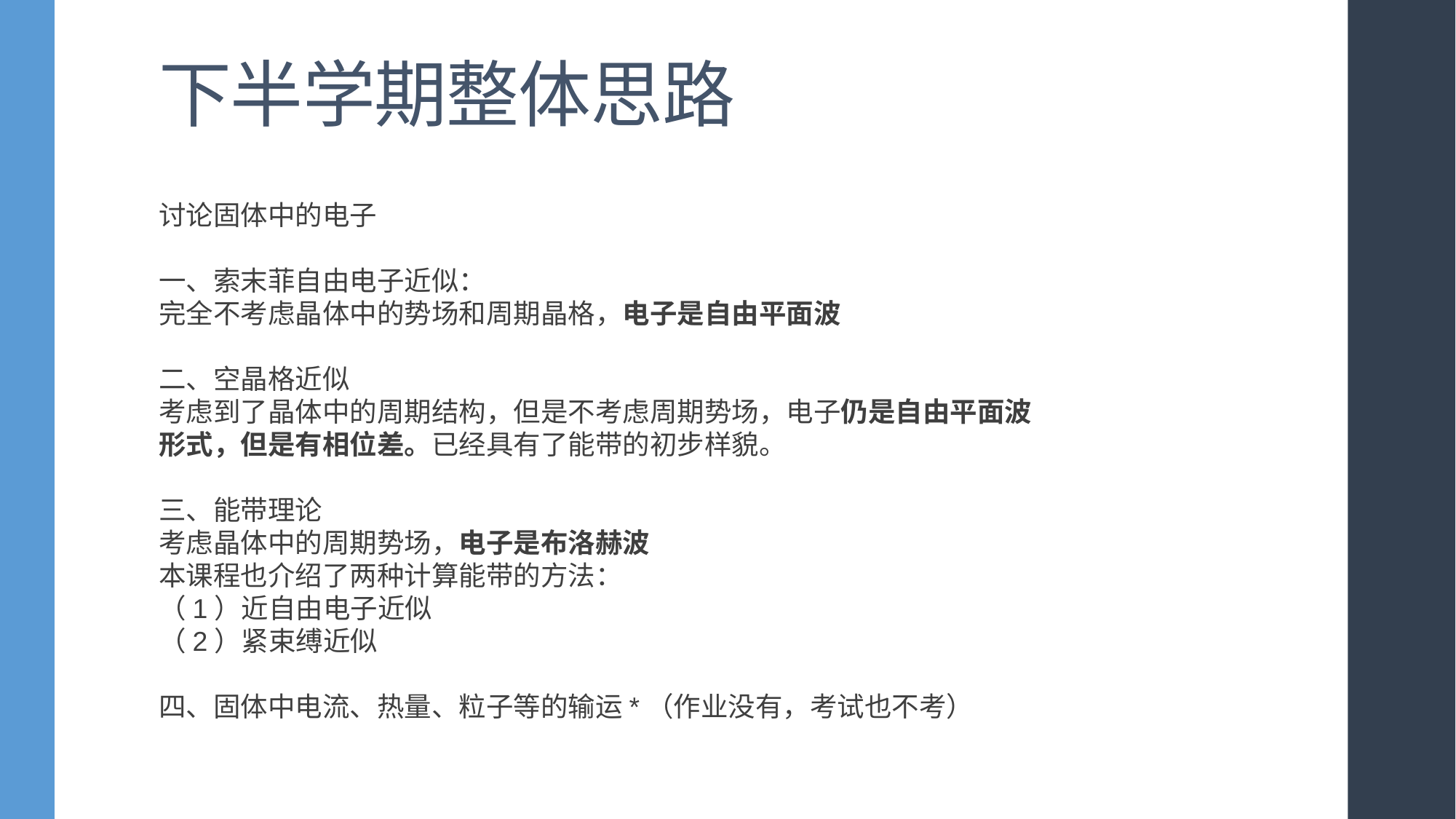

# 下半学期整体思路
讨论固体中的电子

一、索末菲自由电子近似：
完全不考虑晶体中的势场和周期晶格，电子是自由平面波

二、空晶格近似
考虑到了晶体中的周期结构，但是不考虑周期势场，电子仍是自由平面波形式，但是有相位差。已经具有了能带的初步样貌。

三、能带理论
考虑晶体中的周期势场，电子是布洛赫波
本课程也介绍了两种计算能带的方法：
（1）近自由电子近似
（2）紧束缚近似

四、固体中电流、热量、粒子等的输运*（作业没有，考试也不考）
3